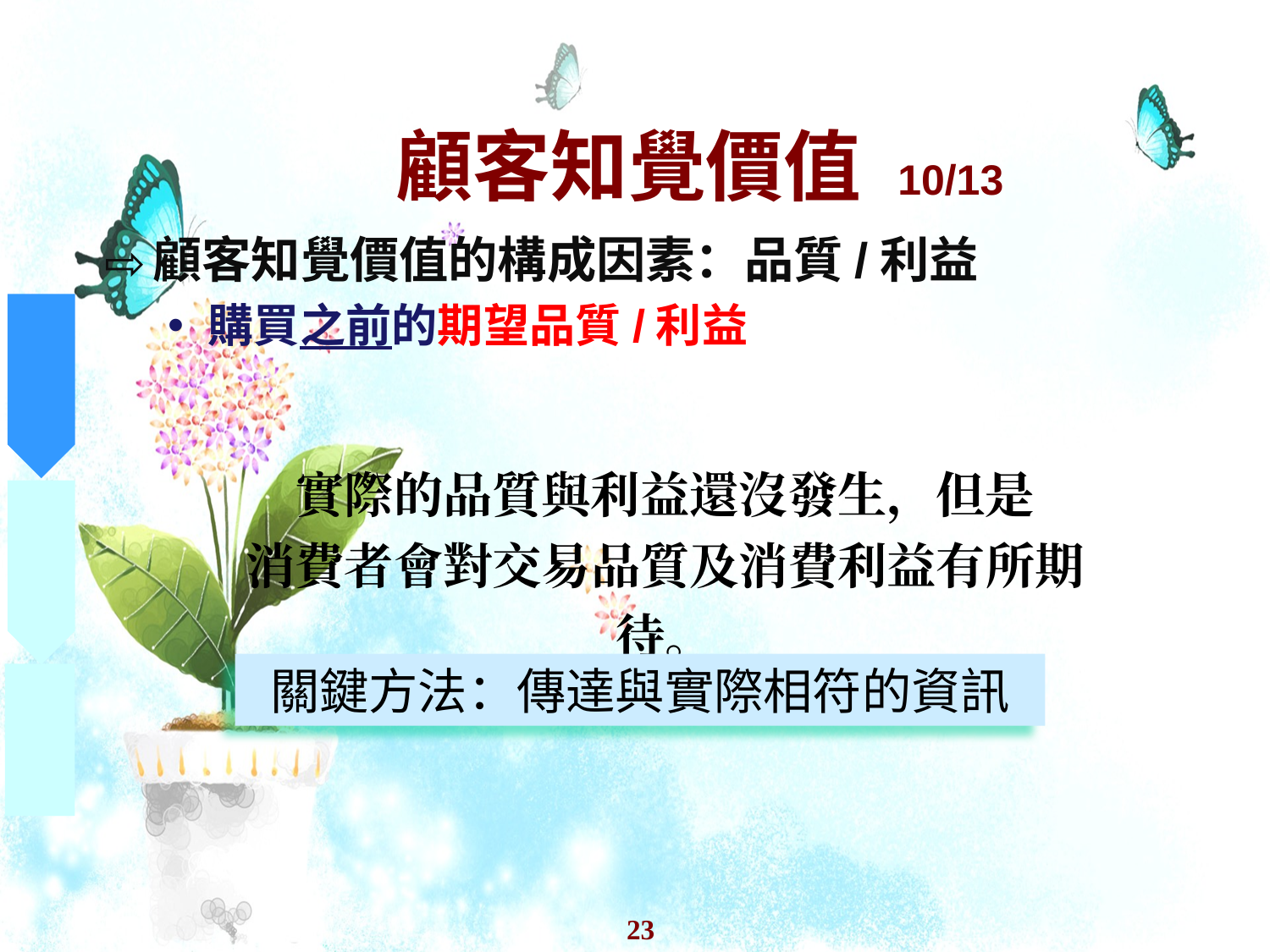

# 顧客知覺價值 10/13
顧客知覺價值的構成因素：品質/利益
購買之前的期望品質/利益

實際的品質與利益還沒發生，但是
消費者會對交易品質及消費利益有所期待。

關鍵方法：傳達與實際相符的資訊